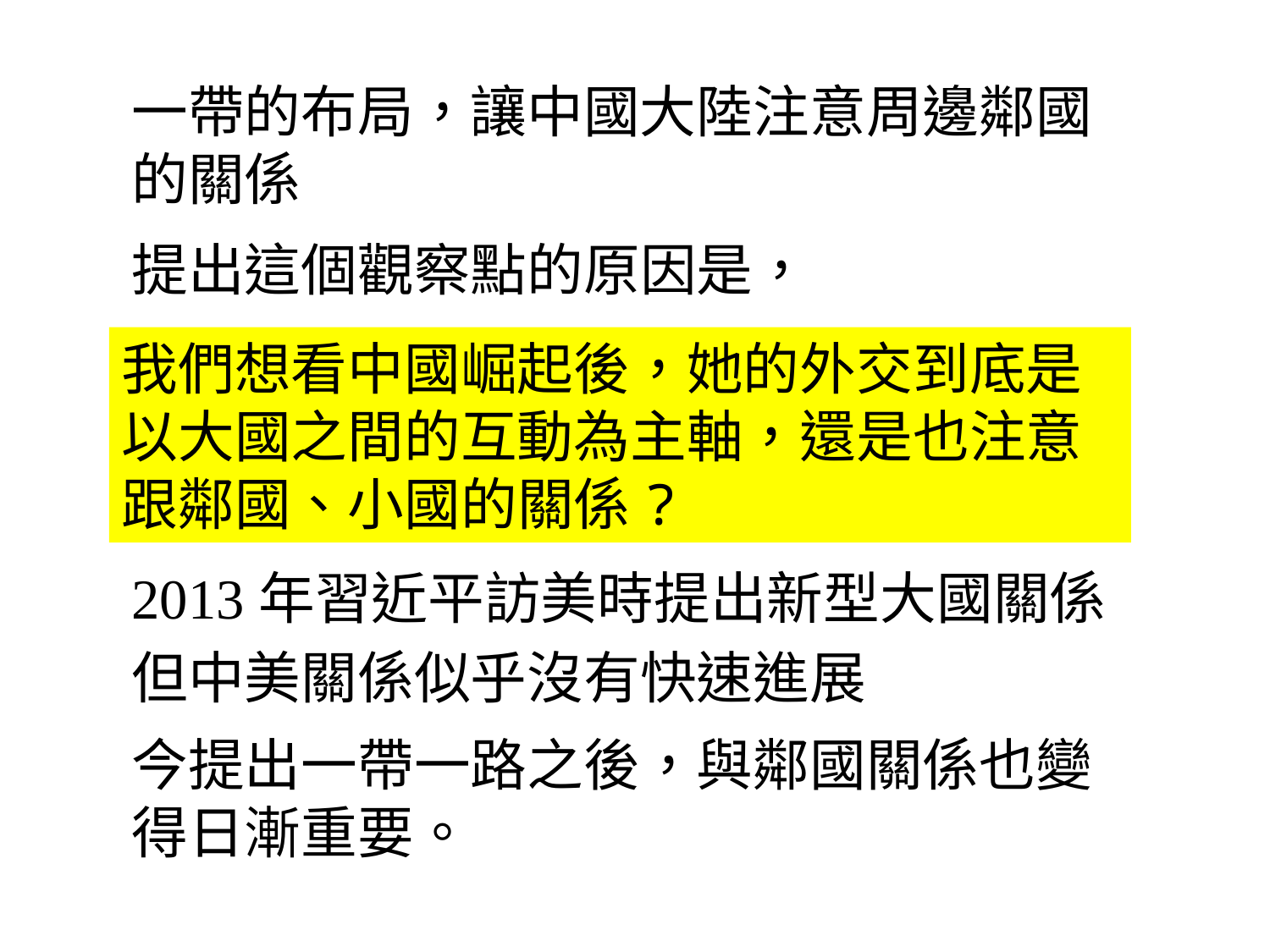

一帶的布局，讓中國大陸注意周邊鄰國的關係
提出這個觀察點的原因是，
我們想看中國崛起後，她的外交到底是以大國之間的互動為主軸，還是也注意跟鄰國、小國的關係?
2013年習近平訪美時提出新型大國關係
但中美關係似乎沒有快速進展
今提出一帶一路之後，與鄰國關係也變得日漸重要。